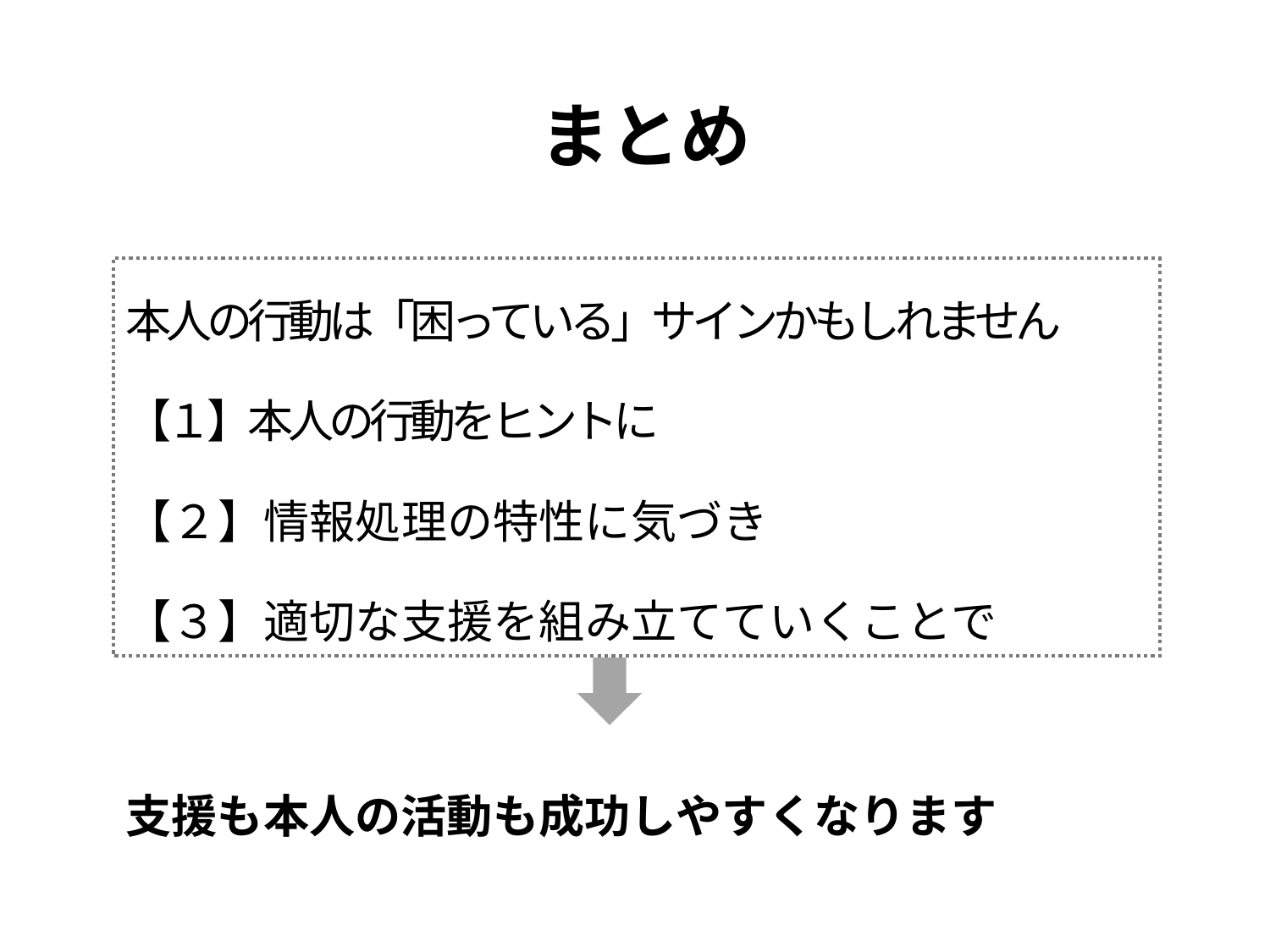

# まとめ
本人の行動は「困っている」サインかもしれません
【１】本人の行動をヒントに
【２】情報処理の特性に気づき
【３】適切な支援を組み立てていくことで

支援も本人の活動も成功しやすくなります